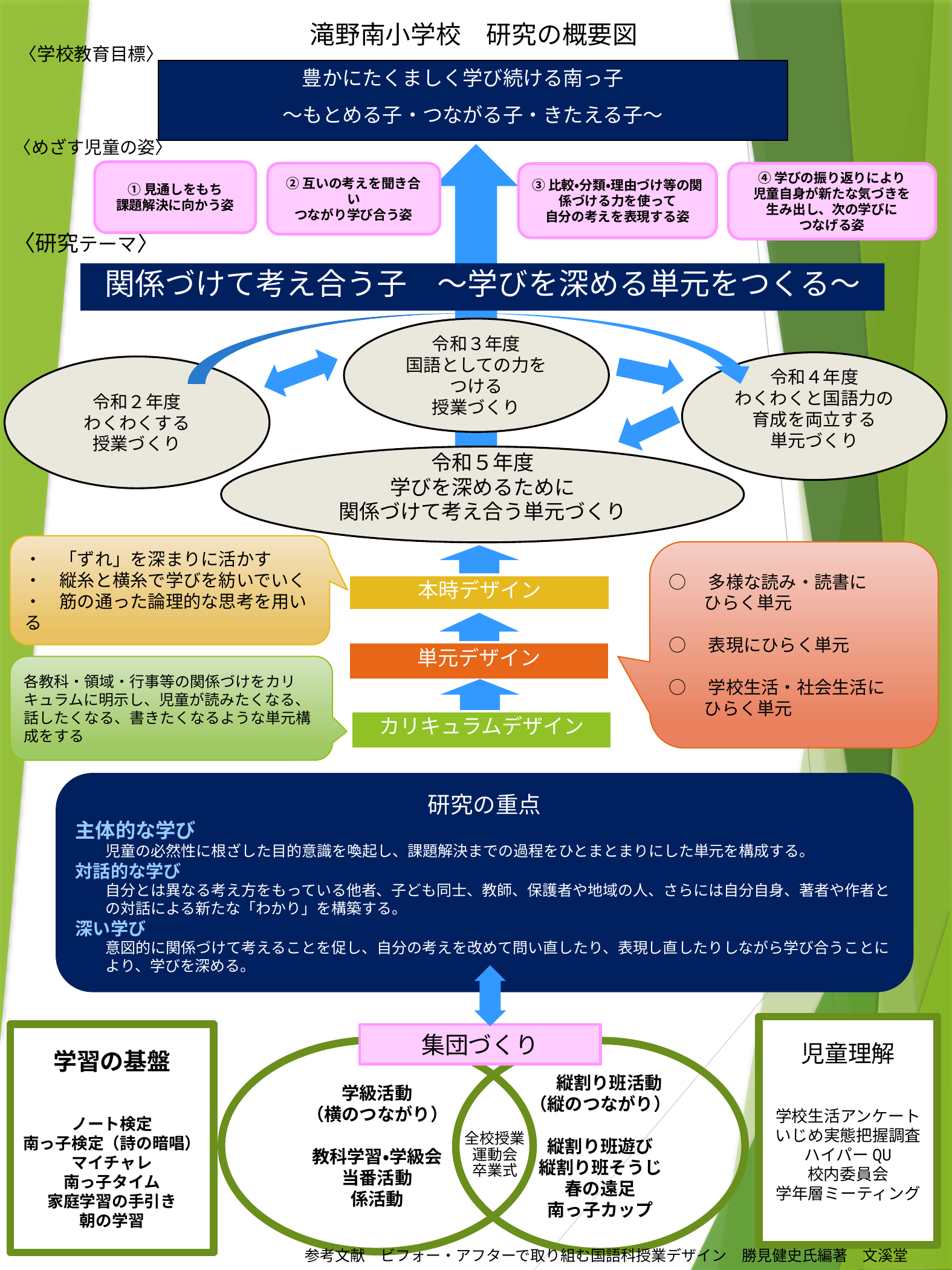

# 滝野南小学校　研究の概要図
〈学校教育目標〉
豊かにたくましく学び続ける南っ子
～もとめる子・つながる子・きたえる子～
〈めざす児童の姿〉
①見通しをもち
課題解決に向かう姿
②互いの考えを聞き合い
つながり学び合う姿
④学びの振り返りにより
児童自身が新たな気づきを
生み出し、次の学びに
つなげる姿
③比較・分類・理由づけ等の関係づける力を使って
自分の考えを表現する姿
〈研究テーマ〉
関係づけて考え合う子　～学びを深める単元をつくる～

令和３年度
国語としての力を
つける
授業づくり

令和４年度
わくわくと国語力の育成を両立する
単元づくり

令和２年度
わくわくする
授業づくり

令和５年度
学びを深めるために
関係づけて考え合う単元づくり

・　「ずれ」を深まりに活かす
・　縦糸と横糸で学びを紡いでいく
・　筋の通った論理的な思考を用いる
○　多様な読み・読書に
　　ひらく単元

○　表現にひらく単元

○　学校生活・社会生活に
　　ひらく単元
本時デザイン

単元デザイン

各教科・領域・行事等の関係づけをカリキュラムに明示し、児童が読みたくなる、話したくなる、書きたくなるような単元構成をする
カリキュラムデザイン
研究の重点
主体的な学び
　　児童の必然性に根ざした目的意識を喚起し、課題解決までの過程をひとまとまりにした単元を構成する。
対話的な学び
　　自分とは異なる考え方をもっている他者、子ども同士、教師、保護者や地域の人、さらには自分自身、著者や作者と
　　の対話による新たな「わかり」を構築する。
深い学び
　　意図的に関係づけて考えることを促し、自分の考えを改めて問い直したり、表現し直したりしながら学び合うことに
　　より、学びを深める。

児童理解

学校生活アンケート
いじめ実態把握調査
ハイパーQU
校内委員会
学年層ミーティング

学習の基盤

ノート検定
南っ子検定（詩の暗唱）
マイチャレ
南っ子タイム
家庭学習の手引き
朝の学習
集団づくり
学級活動
（横のつながり）

教科学習・学級会
当番活動
係活動
　縦割り班活動
（縦のつながり）

縦割り班遊び
縦割り班そうじ
春の遠足
南っ子カップ
全校授業
運動会
卒業式
参考文献　ビフォー・アフターで取り組む国語科授業デザイン　勝見健史氏編著　文溪堂